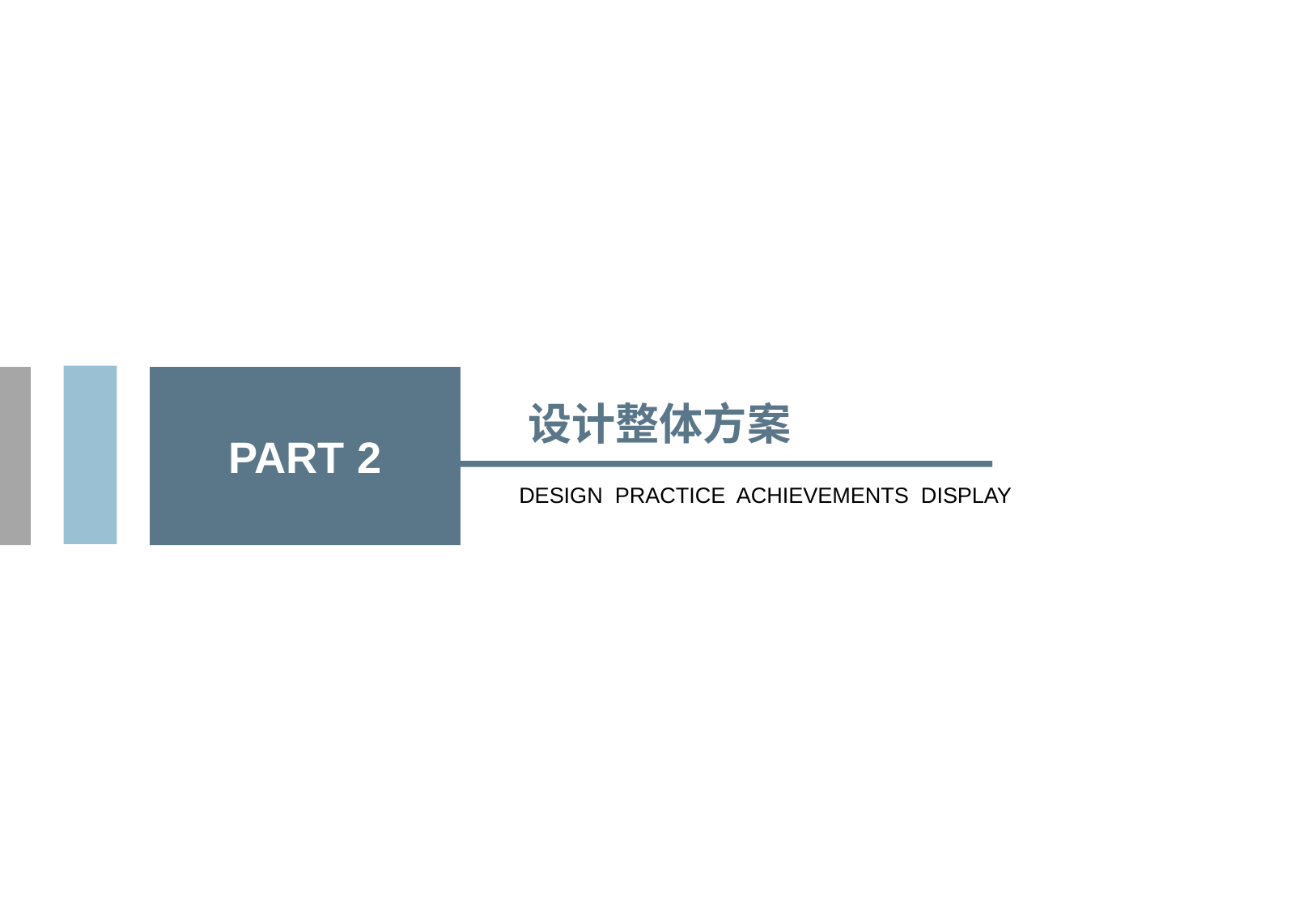

PART 2
设计整体方案
DESIGN  PRACTICE  ACHIEVEMENTS  DISPLAY
VISUAL IDENTITY SYSTEM